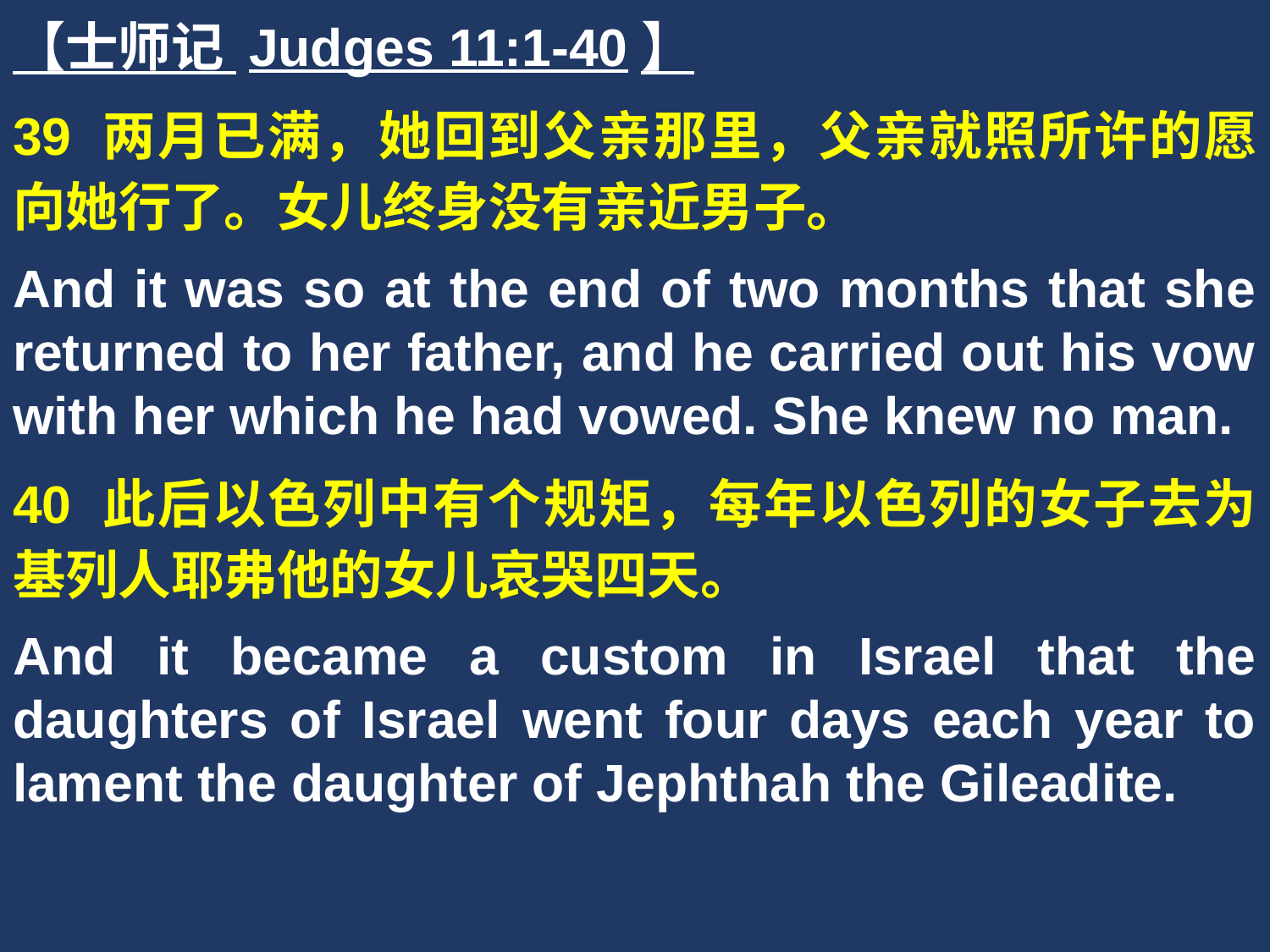

【士师记 Judges 11:1-40】
39 两月已满，她回到父亲那里，父亲就照所许的愿向她行了。女儿终身没有亲近男子。
And it was so at the end of two months that she returned to her father, and he carried out his vow with her which he had vowed. She knew no man.
40 此后以色列中有个规矩，每年以色列的女子去为基列人耶弗他的女儿哀哭四天。
And it became a custom in Israel that the daughters of Israel went four days each year to lament the daughter of Jephthah the Gileadite.